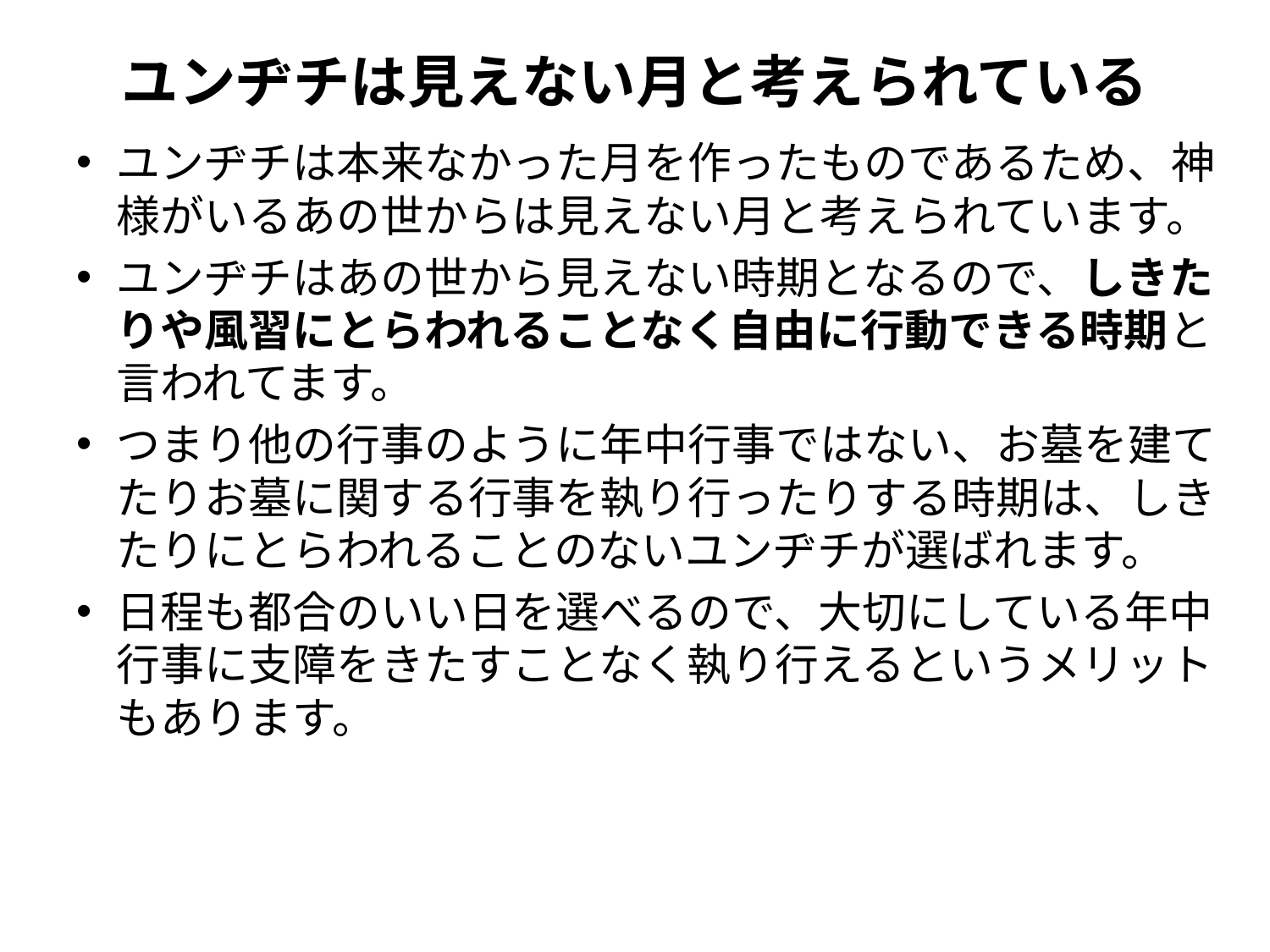

# ユンヂチは見えない月と考えられている
ユンヂチは本来なかった月を作ったものであるため、神様がいるあの世からは見えない月と考えられています。
ユンヂチはあの世から見えない時期となるので、しきたりや風習にとらわれることなく自由に行動できる時期と言われてます。
つまり他の行事のように年中行事ではない、お墓を建てたりお墓に関する行事を執り行ったりする時期は、しきたりにとらわれることのないユンヂチが選ばれます。
日程も都合のいい日を選べるので、大切にしている年中行事に支障をきたすことなく執り行えるというメリットもあります。